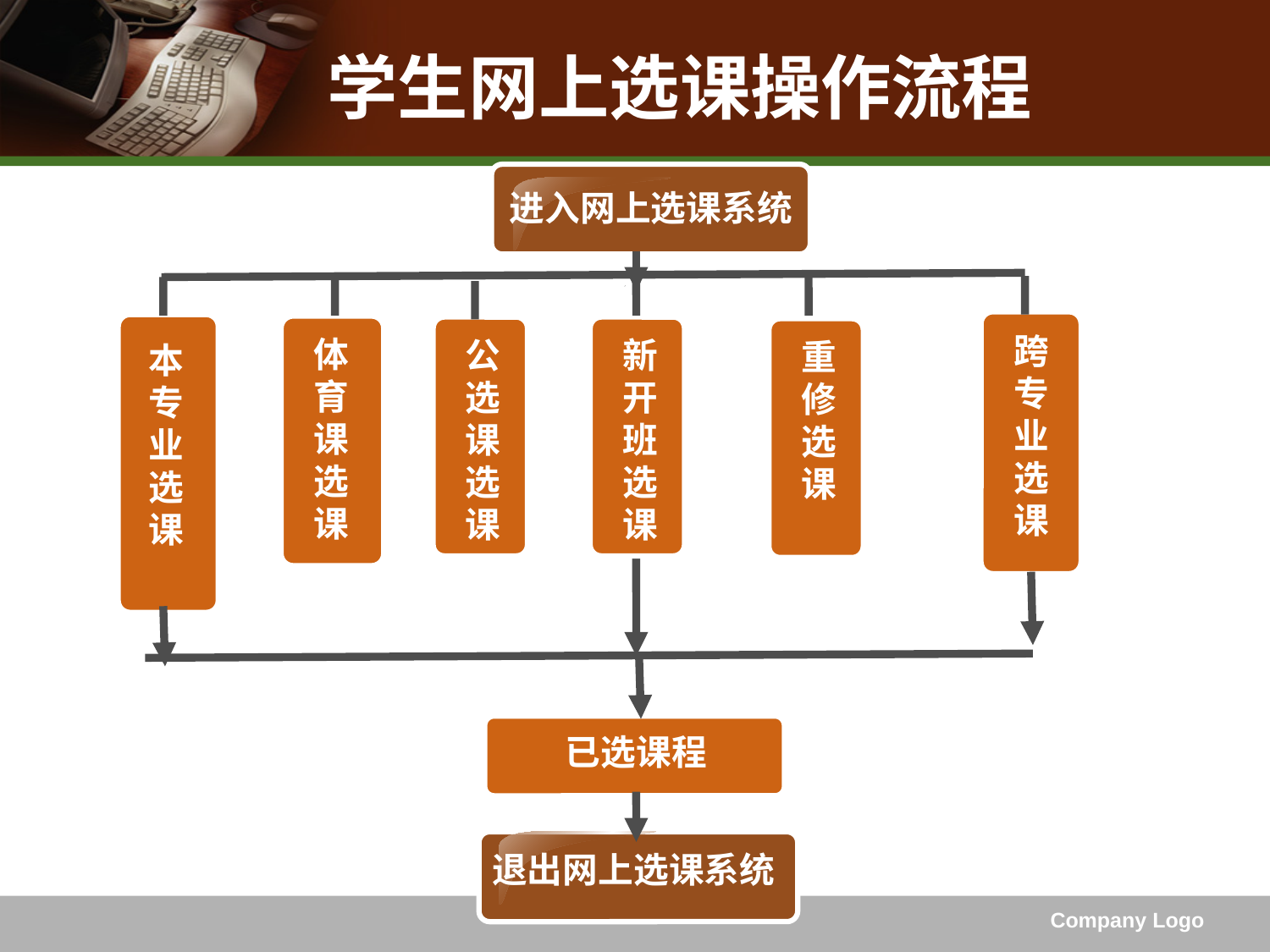

# 学生网上选课操作流程

进入网上选课系统

跨专业选课

本专业选课

体育课选课

公选课选课

新开班选课

重修选课

已选课程

退出网上选课系统
Company Logo